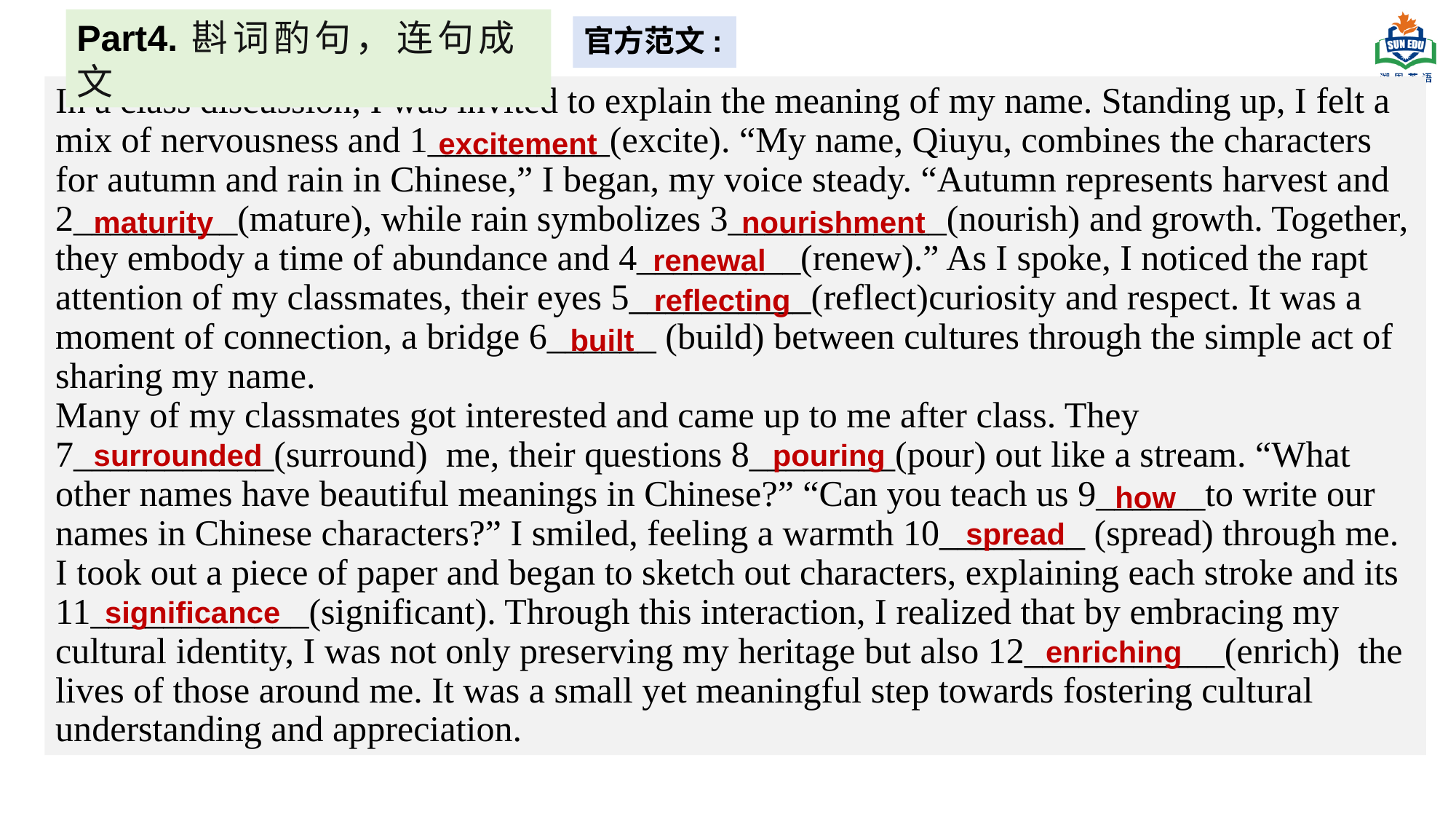

Part4. 斟词酌句，连句成文
官方范文:

In a class discussion, I was invited to explain the meaning of my name. Standing up, I felt a mix of nervousness and 1__________(excite). “My name, Qiuyu, combines the characters for autumn and rain in Chinese,” I began, my voice steady. “Autumn represents harvest and 2_________(mature), while rain symbolizes 3____________(nourish) and growth. Together, they embody a time of abundance and 4_________(renew).” As I spoke, I noticed the rapt attention of my classmates, their eyes 5__________(reflect)curiosity and respect. It was a moment of connection, a bridge 6______ (build) between cultures through the simple act of sharing my name.
Many of my classmates got interested and came up to me after class. They 7___________(surround)  me, their questions 8________(pour) out like a stream. “What other names have beautiful meanings in Chinese?” “Can you teach us 9______to write our names in Chinese characters?” I smiled, feeling a warmth 10________ (spread) through me. I took out a piece of paper and began to sketch out characters, explaining each stroke and its 11____________(significant). Through this interaction, I realized that by embracing my cultural identity, I was not only preserving my heritage but also 12___________(enrich)  the lives of those around me. It was a small yet meaningful step towards fostering cultural understanding and appreciation.
excitement
maturity
nourishment
renewal
 reflecting
 built
surrounded
 pouring
how
 spread
significance
enriching